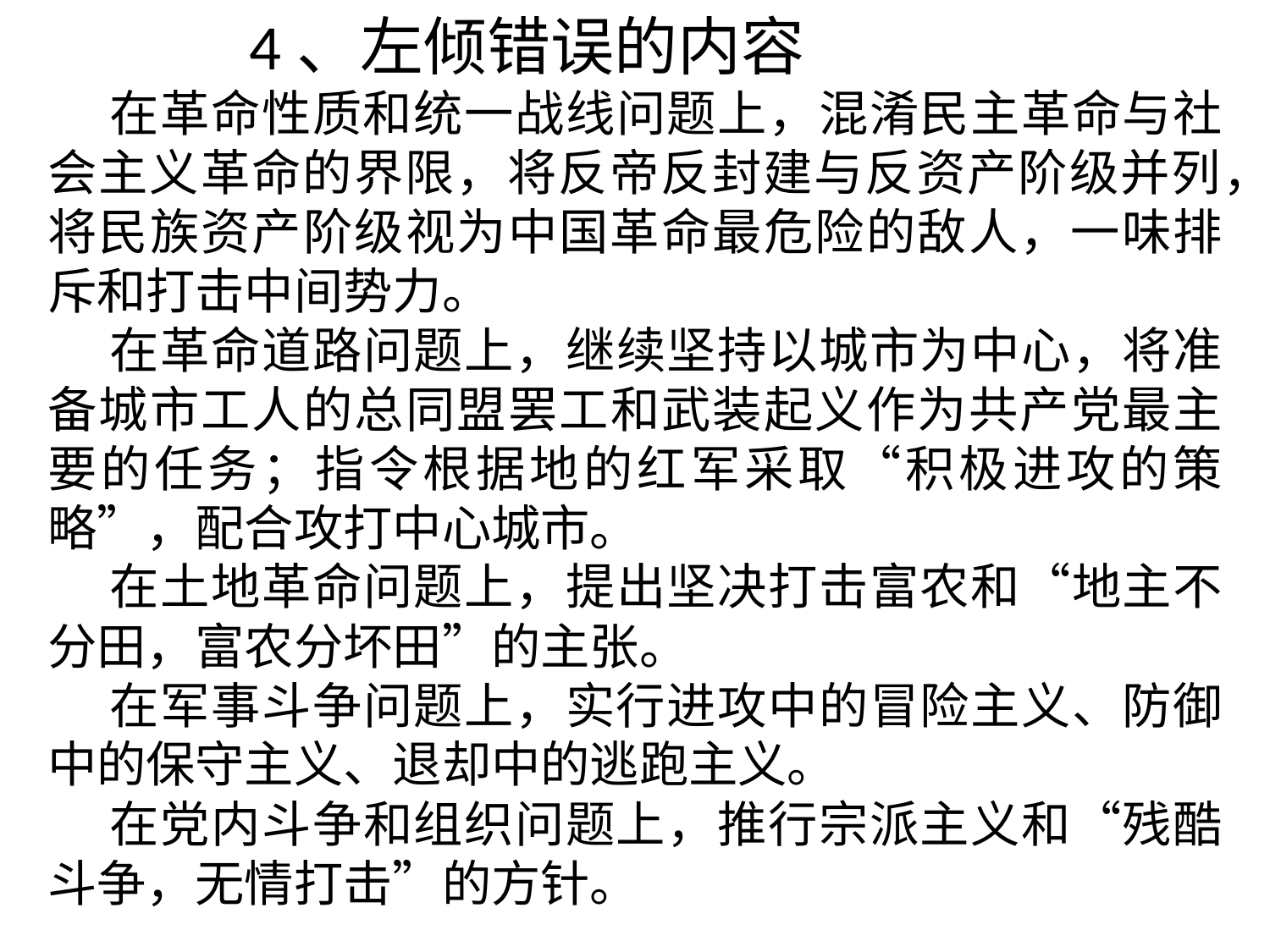

4、左倾错误的内容
    在革命性质和统一战线问题上，混淆民主革命与社会主义革命的界限，将反帝反封建与反资产阶级并列，将民族资产阶级视为中国革命最危险的敌人，一味排斥和打击中间势力。
    在革命道路问题上，继续坚持以城市为中心，将准备城市工人的总同盟罢工和武装起义作为共产党最主要的任务；指令根据地的红军采取“积极进攻的策略”，配合攻打中心城市。
    在土地革命问题上，提出坚决打击富农和“地主不分田，富农分坏田”的主张。
    在军事斗争问题上，实行进攻中的冒险主义、防御中的保守主义、退却中的逃跑主义。
    在党内斗争和组织问题上，推行宗派主义和“残酷斗争，无情打击”的方针。